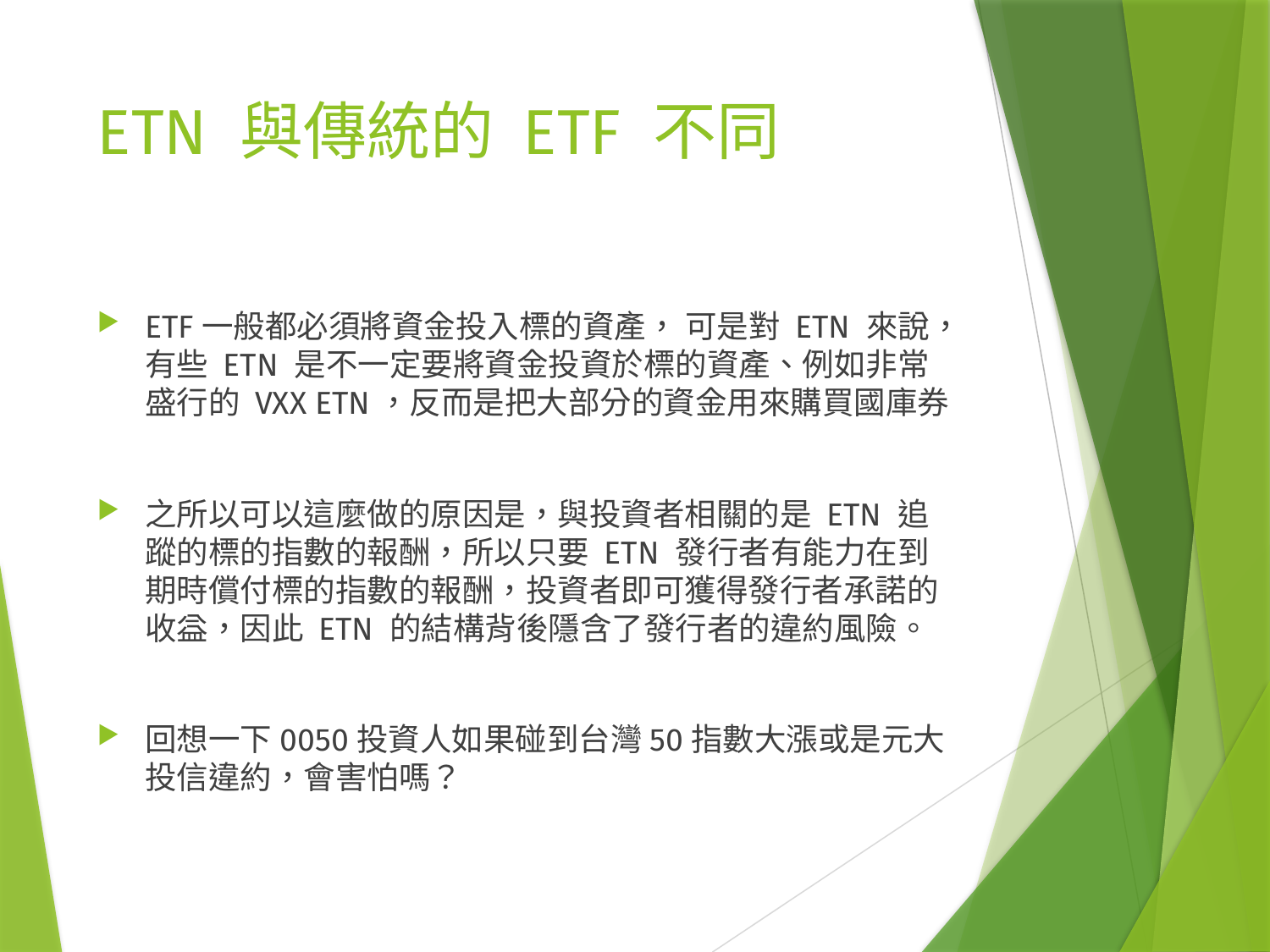

# ETN 與傳統的 ETF 不同
ETF一般都必須將資金投入標的資產， 可是對 ETN 來說，有些 ETN 是不一定要將資金投資於標的資產、例如非常盛行的 VXX ETN，反而是把大部分的資金用來購買國庫券

之所以可以這麼做的原因是，與投資者相關的是 ETN 追蹤的標的指數的報酬，所以只要 ETN 發行者有能力在到期時償付標的指數的報酬，投資者即可獲得發行者承諾的收益，因此 ETN 的結構背後隱含了發行者的違約風險。

回想一下0050投資人如果碰到台灣50指數大漲或是元大投信違約，會害怕嗎？